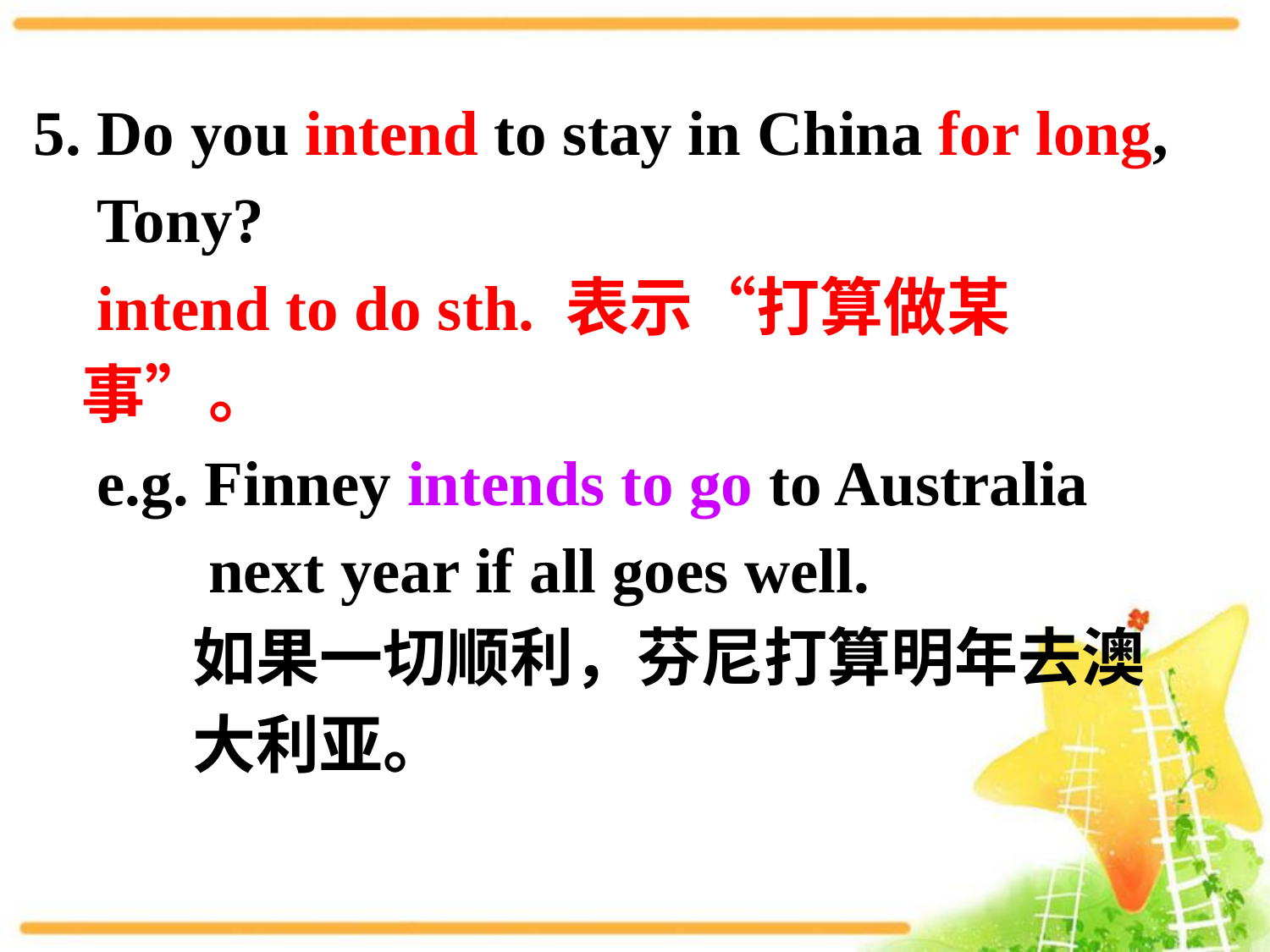

5. Do you intend to stay in China for long,
    Tony?
    intend to do sth. 表示“打算做某事”。
    e.g. Finney intends to go to Australia
           next year if all goes well.
          如果一切顺利，芬尼打算明年去澳
          大利亚。